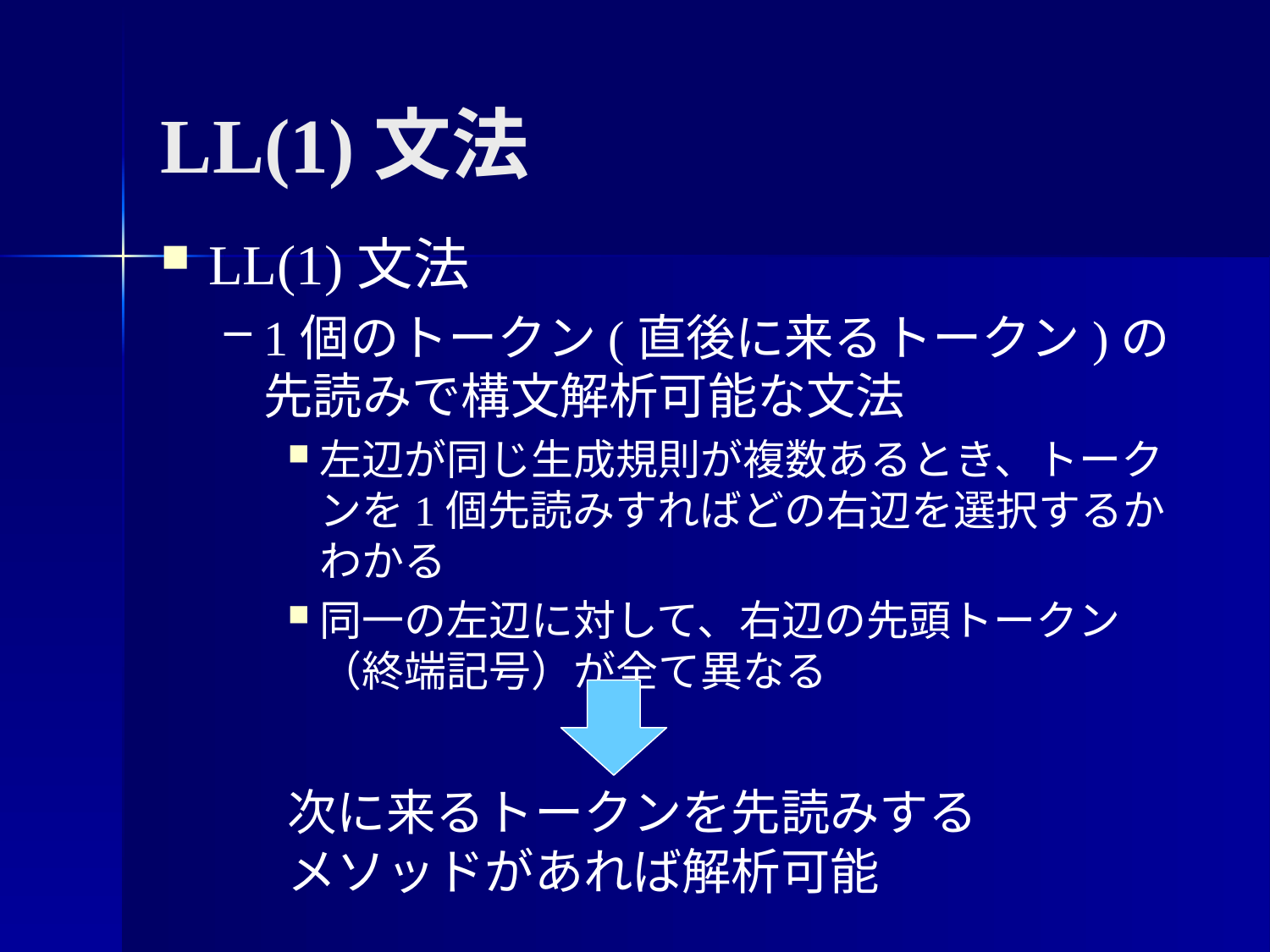

LL(1)文法
LL(1)文法
1個のトークン(直後に来るトークン)の先読みで構文解析可能な文法
左辺が同じ生成規則が複数あるとき、トークンを1個先読みすればどの右辺を選択するかわかる
同一の左辺に対して、右辺の先頭トークン（終端記号）が全て異なる

次に来るトークンを先読みする
メソッドがあれば解析可能